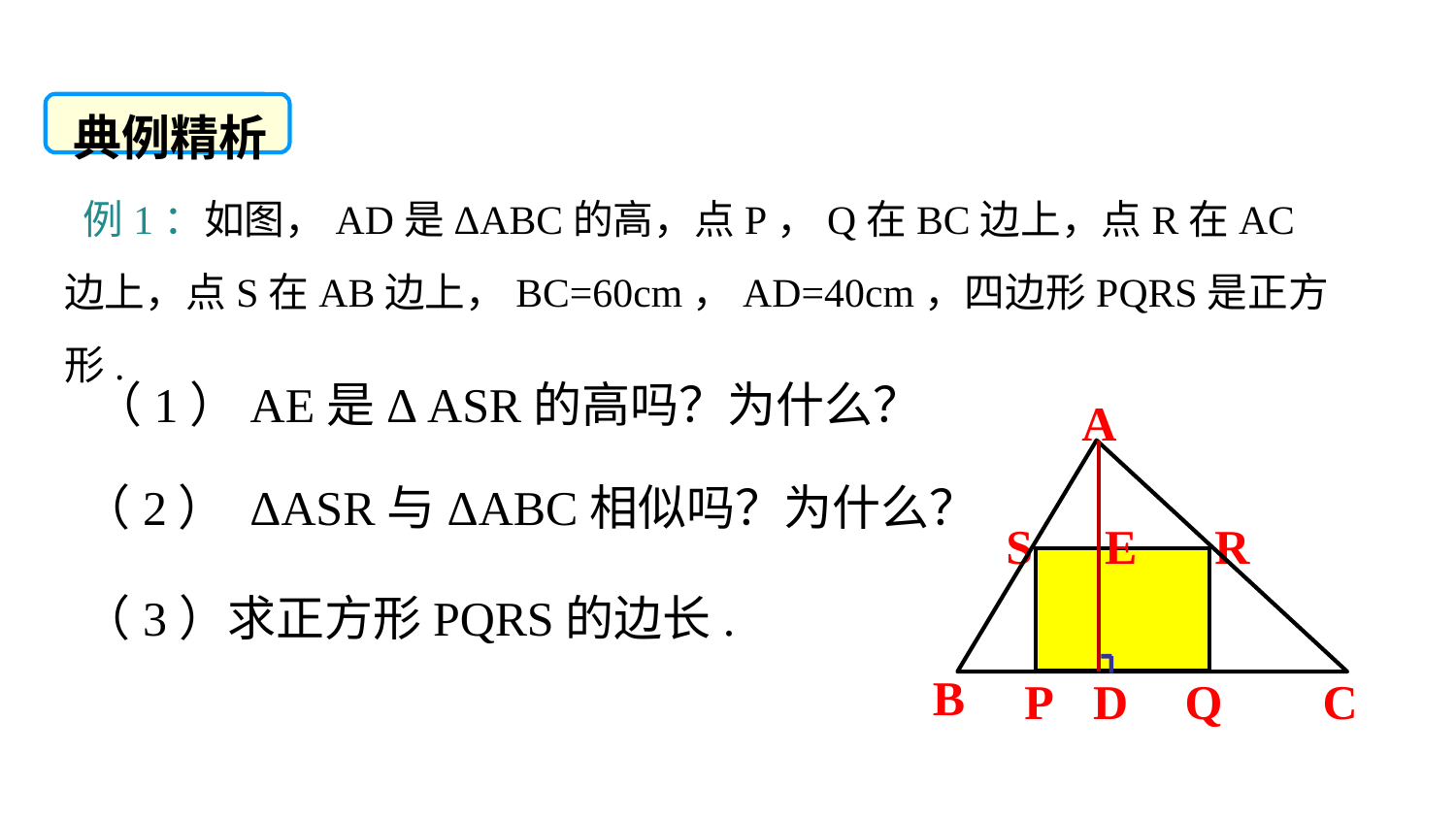

典例精析
 例1：如图，AD是ΔABC的高，点P，Q在BC边上，点R在AC边上，点S在AB边上，BC=60cm，AD=40cm，四边形PQRS是正方形.
（1）AE是Δ ASR的高吗？为什么？
A

S
E
R
B
P
D
Q
C

（2） ΔASR与ΔABC相似吗？为什么？
（3）求正方形PQRS的边长.